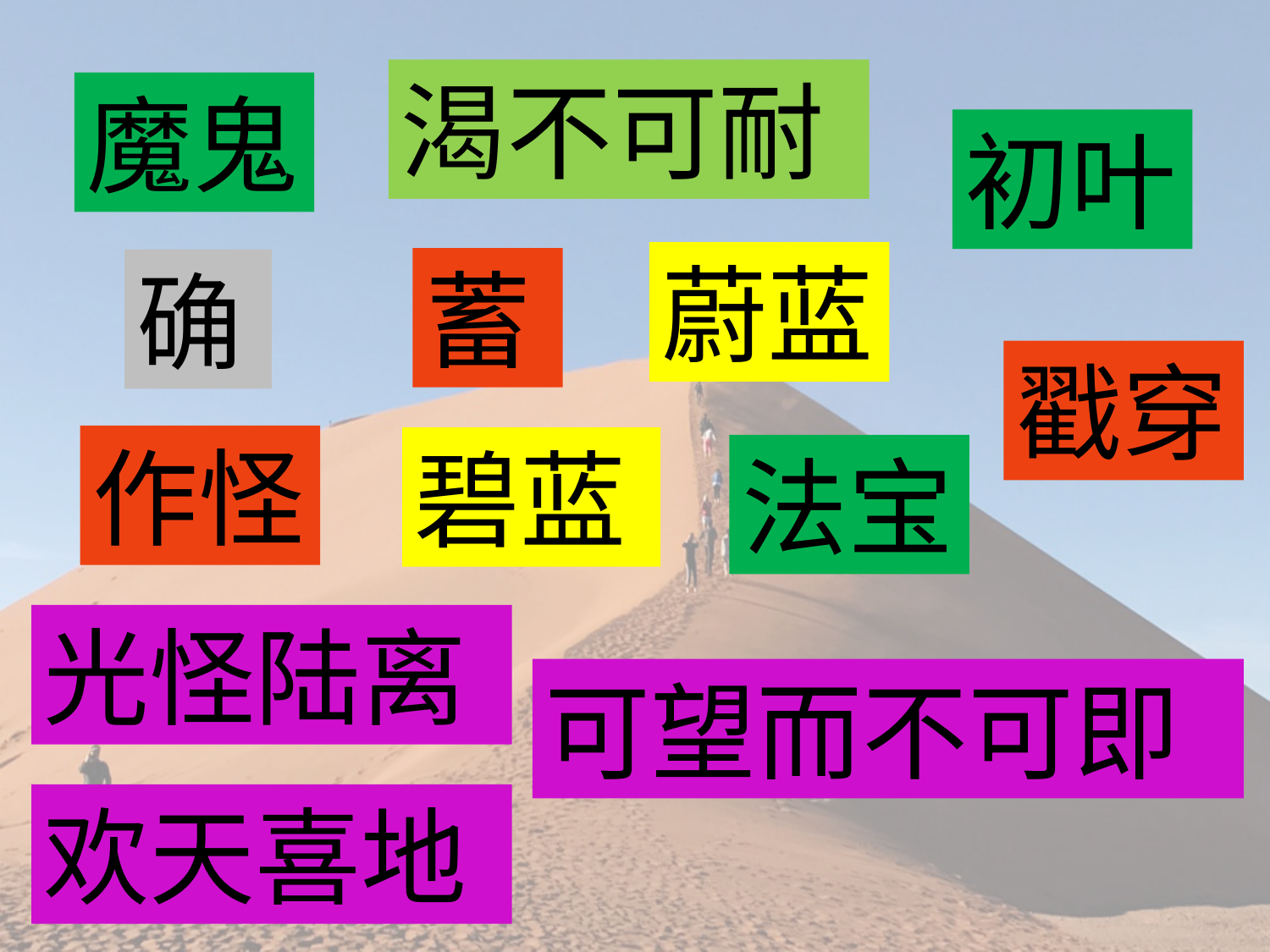

渴不可耐
魔鬼
初叶
蔚蓝
蓄
确
戳穿
作怪
碧蓝
法宝
光怪陆离
可望而不可即
欢天喜地